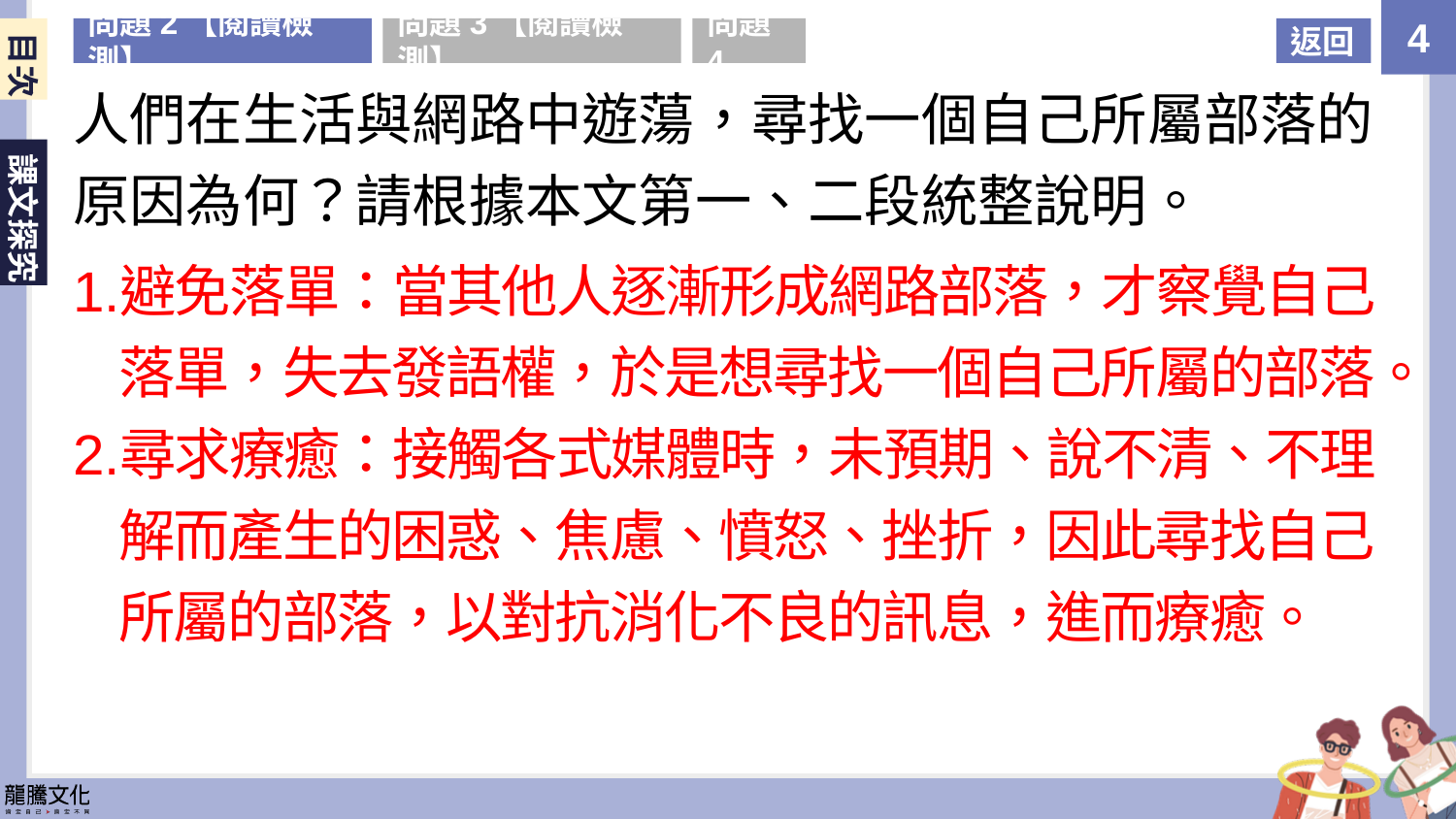

目次
問題2【閱讀檢測】
問題3【閱讀檢測】
問題4
返回
人們在生活與網路中遊蕩，尋找一個自己所屬部落的原因為何？請根據本文第一、二段統整說明。
避免落單：當其他人逐漸形成網路部落，才察覺自己落單，失去發語權，於是想尋找一個自己所屬的部落。
尋求療癒：接觸各式媒體時，未預期、說不清、不理解而產生的困惑、焦慮、憤怒、挫折，因此尋找自己所屬的部落，以對抗消化不良的訊息，進而療癒。